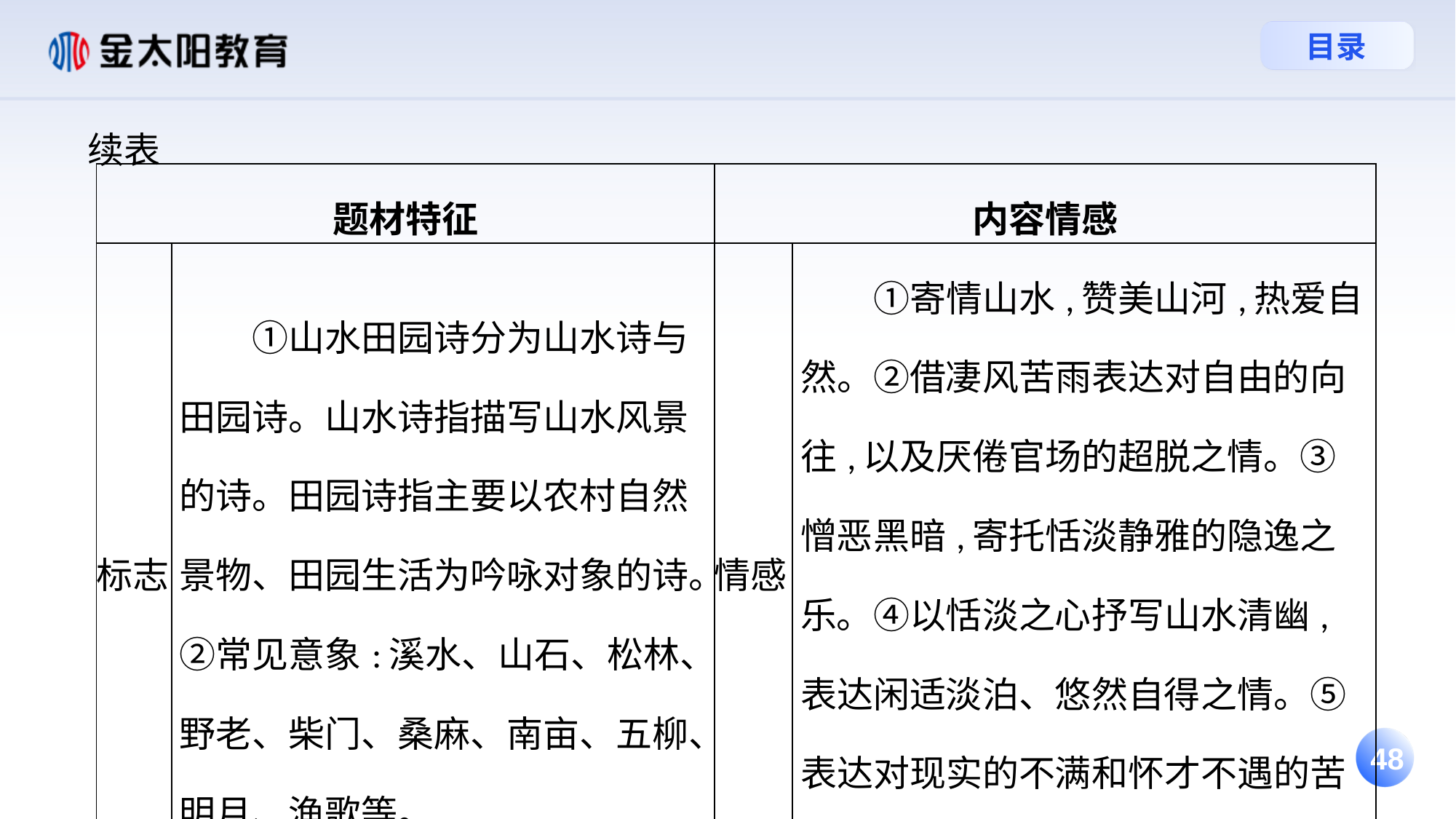

续表
| 题材特征 |  | 内容情感 |  |
| --- | --- | --- | --- |
| 标志 | ①山水田园诗分为山水诗与田园诗。山水诗指描写山水风景的诗。田园诗指主要以农村自然景物、田园生活为吟咏对象的诗。②常见意象:溪水、山石、松林、野老、柴门、桑麻、南亩、五柳、明月、渔歌等。 | 情感 | ①寄情山水,赞美山河,热爱自然。②借凄风苦雨表达对自由的向往,以及厌倦官场的超脱之情。③憎恶黑暗,寄托恬淡静雅的隐逸之乐。④以恬淡之心抒写山水清幽,表达闲适淡泊、悠然自得之情。⑤表达对现实的不满和怀才不遇的苦闷。 |